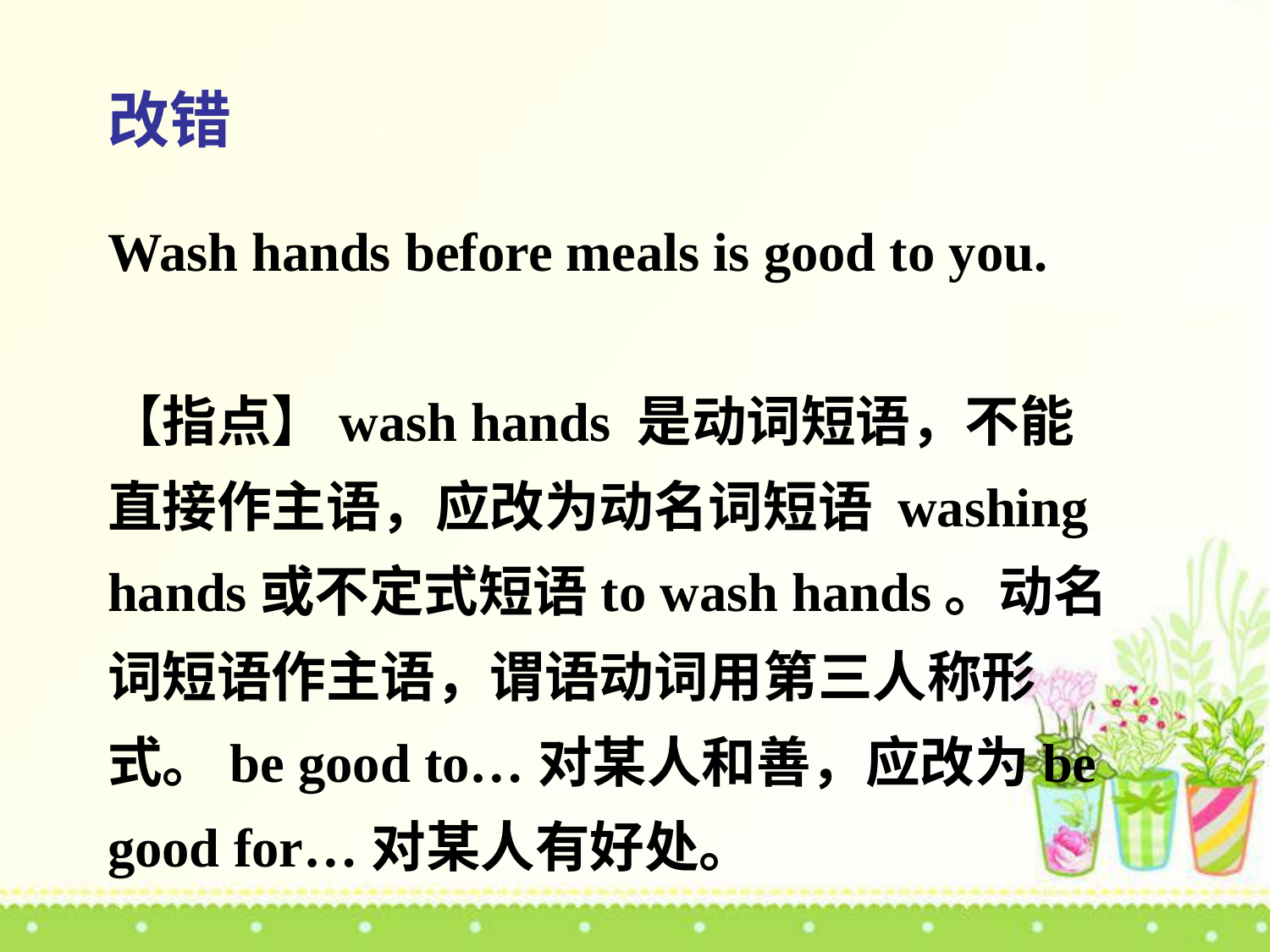

改错

Wash hands before meals is good to you.

【指点】wash hands 是动词短语，不能
直接作主语，应改为动名词短语 washing
hands或不定式短语to wash hands。动名
词短语作主语，谓语动词用第三人称形
式。be good to…对某人和善，应改为be
good for…对某人有好处。